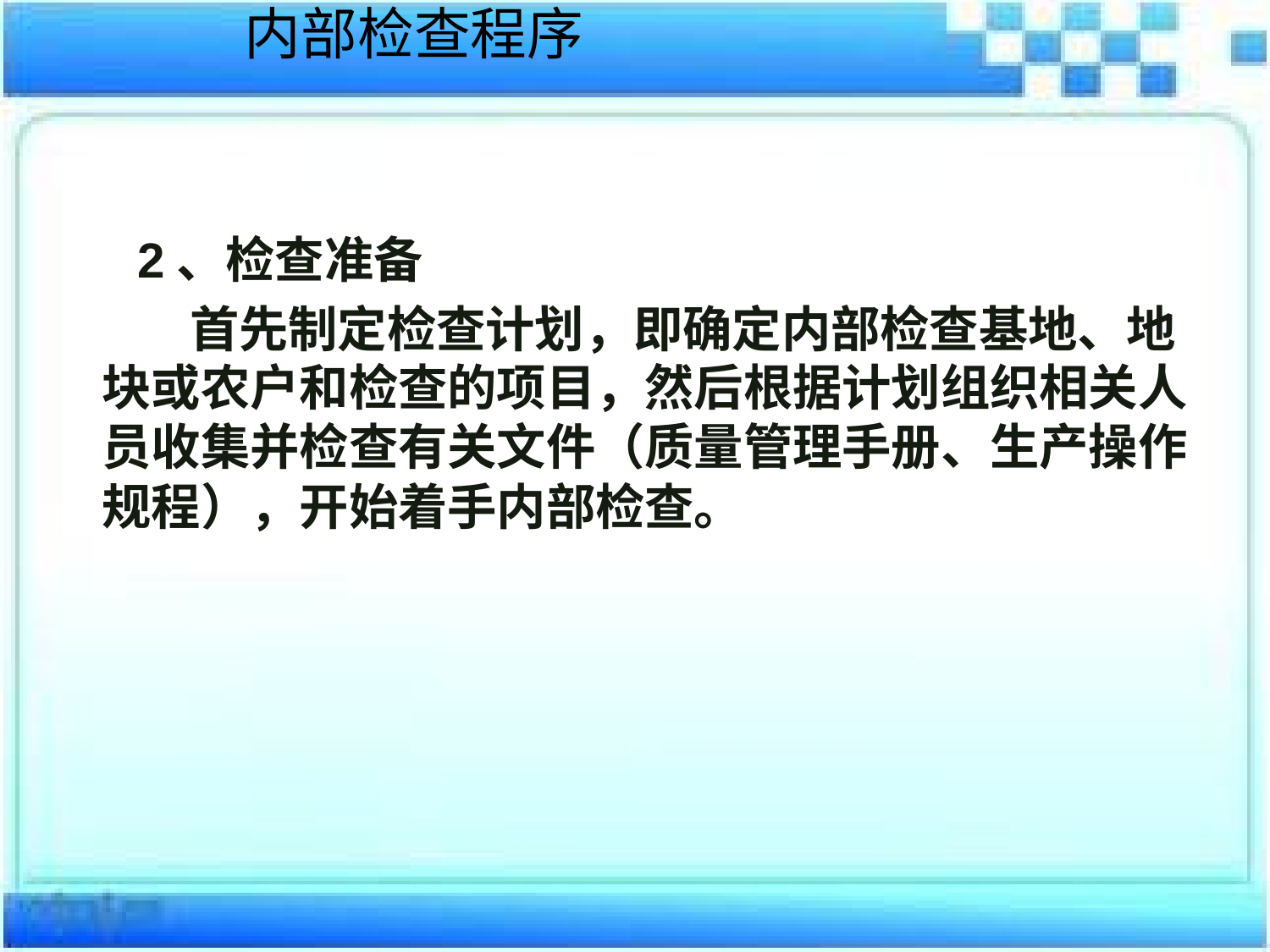

内部检查程序
      2、检查准备
           首先制定检查计划，即确定内部检查基地、地块或农户和检查的项目，然后根据计划组织相关人员收集并检查有关文件（质量管理手册、生产操作规程），开始着手内部检查。